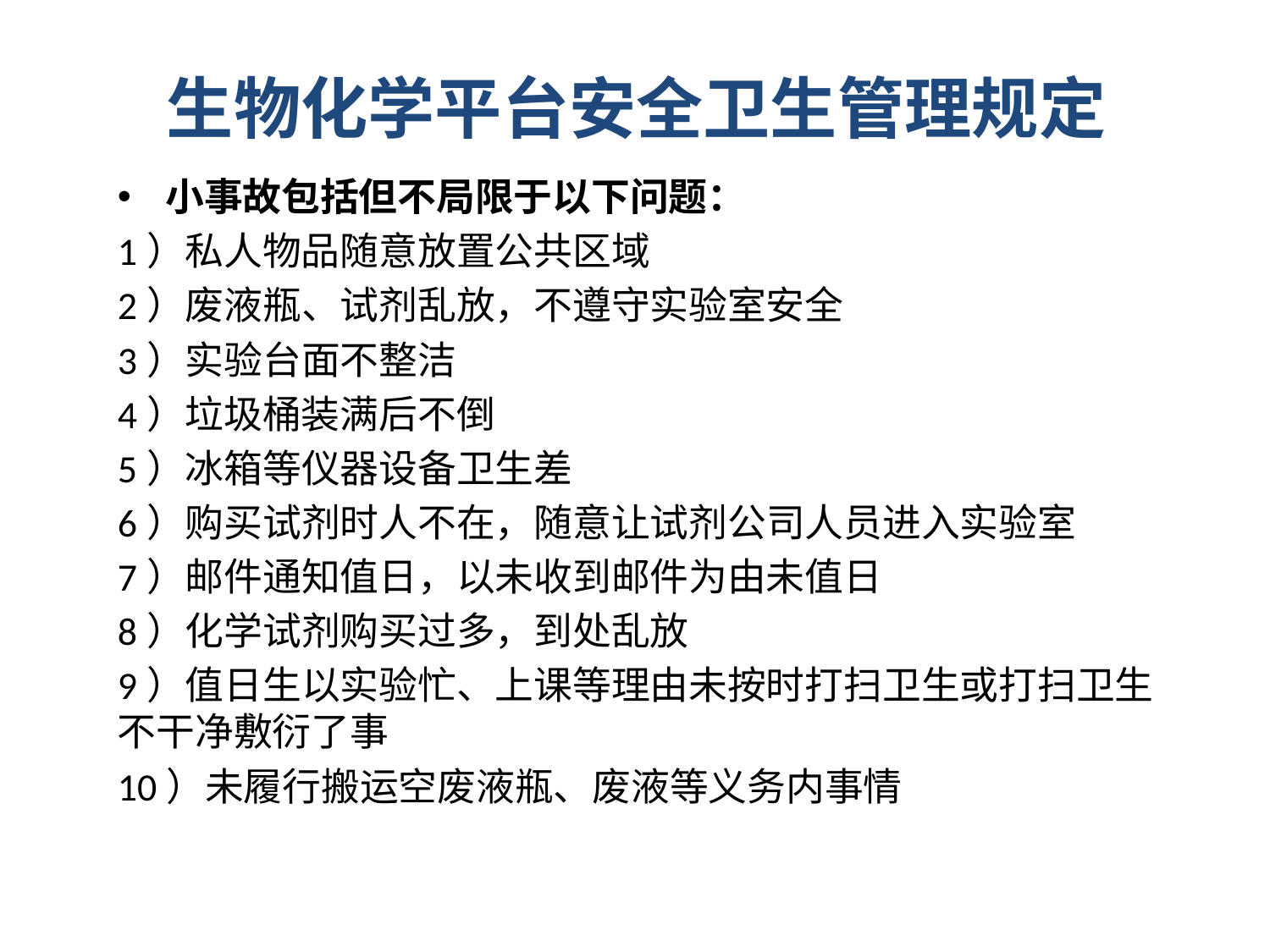

# 生物化学平台安全卫生管理规定
小事故包括但不局限于以下问题：
1）私人物品随意放置公共区域
2）废液瓶、试剂乱放，不遵守实验室安全
3）实验台面不整洁
4）垃圾桶装满后不倒
5）冰箱等仪器设备卫生差
6）购买试剂时人不在，随意让试剂公司人员进入实验室
7）邮件通知值日，以未收到邮件为由未值日
8）化学试剂购买过多，到处乱放
9）值日生以实验忙、上课等理由未按时打扫卫生或打扫卫生不干净敷衍了事
10）未履行搬运空废液瓶、废液等义务内事情